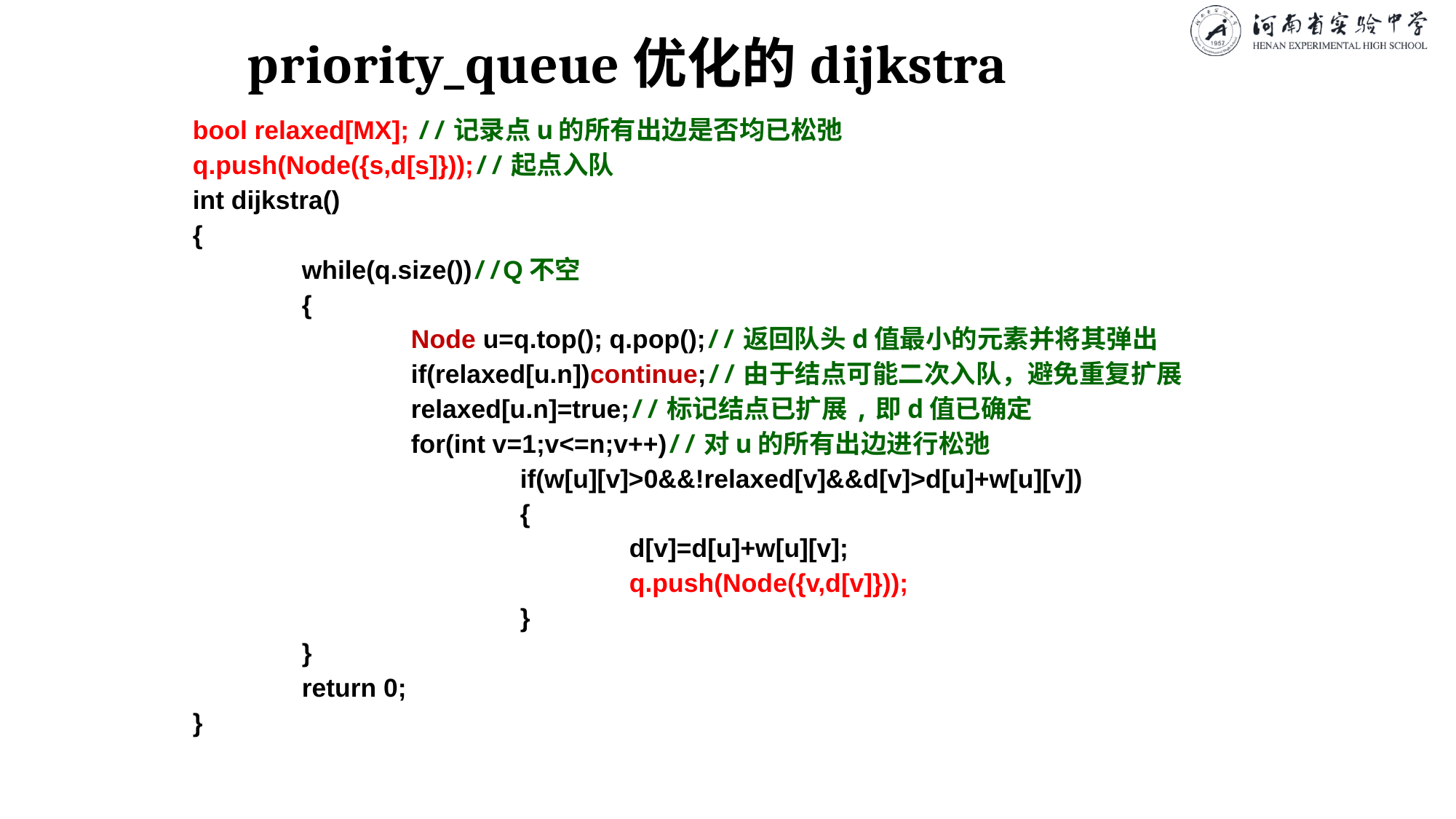

# priority_queue优化的dijkstra
bool relaxed[MX]; //记录点u的所有出边是否均已松弛
q.push(Node({s,d[s]}));//起点入队
int dijkstra()
{
	while(q.size())//Q不空
	{
		Node u=q.top(); q.pop();//返回队头d值最小的元素并将其弹出
		if(relaxed[u.n])continue;//由于结点可能二次入队，避免重复扩展
		relaxed[u.n]=true;//标记结点已扩展,即d值已确定
		for(int v=1;v<=n;v++)//对u的所有出边进行松弛
			if(w[u][v]>0&&!relaxed[v]&&d[v]>d[u]+w[u][v])
			{
				d[v]=d[u]+w[u][v];
				q.push(Node({v,d[v]}));
			}
	}
	return 0;
}